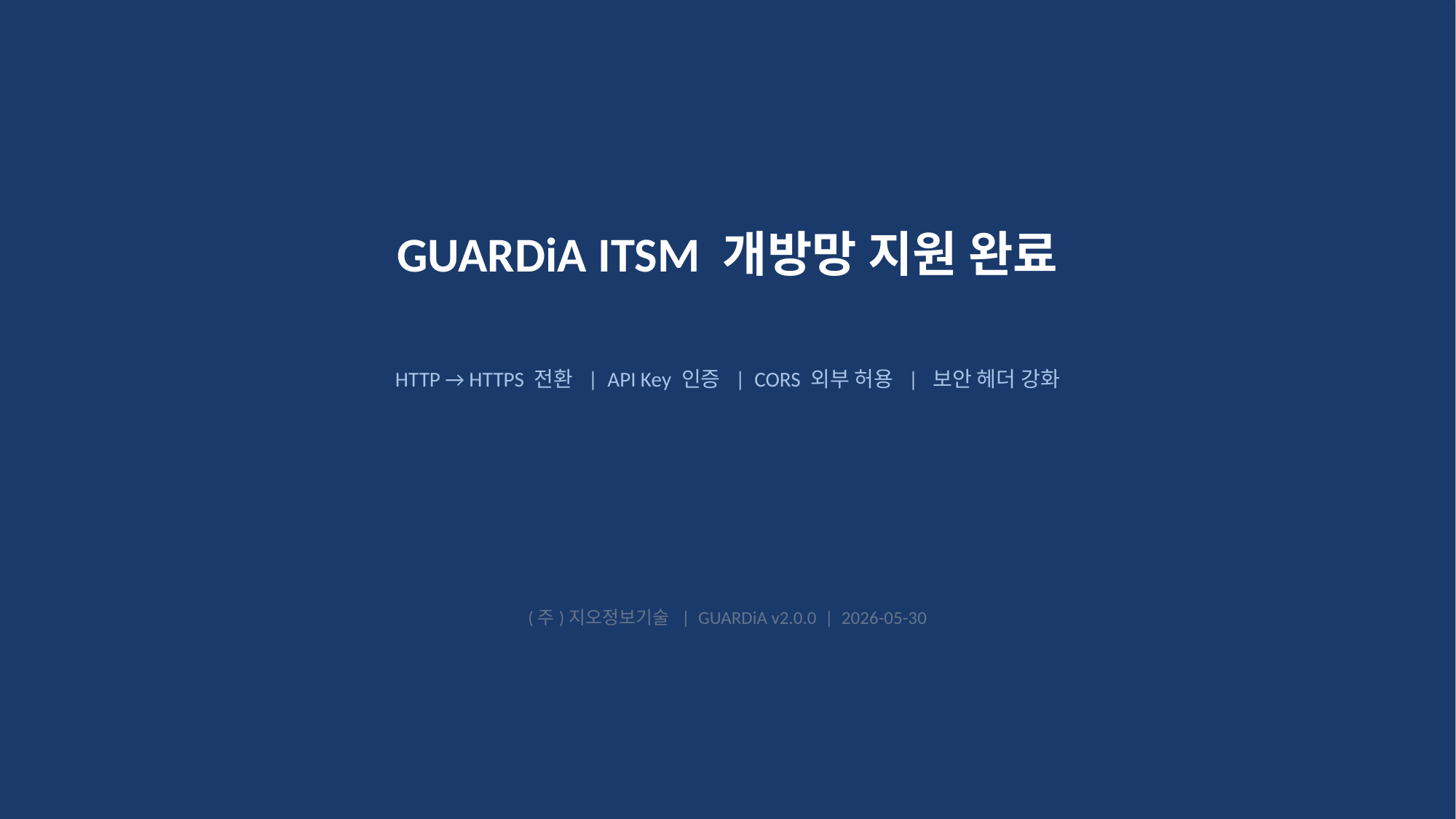

GUARDiA ITSM 개방망 지원 완료
HTTP → HTTPS 전환  |  API Key 인증  |  CORS 외부 허용  |  보안 헤더 강화
(주)지오정보기술  |  GUARDiA v2.0.0  |  2026-05-30